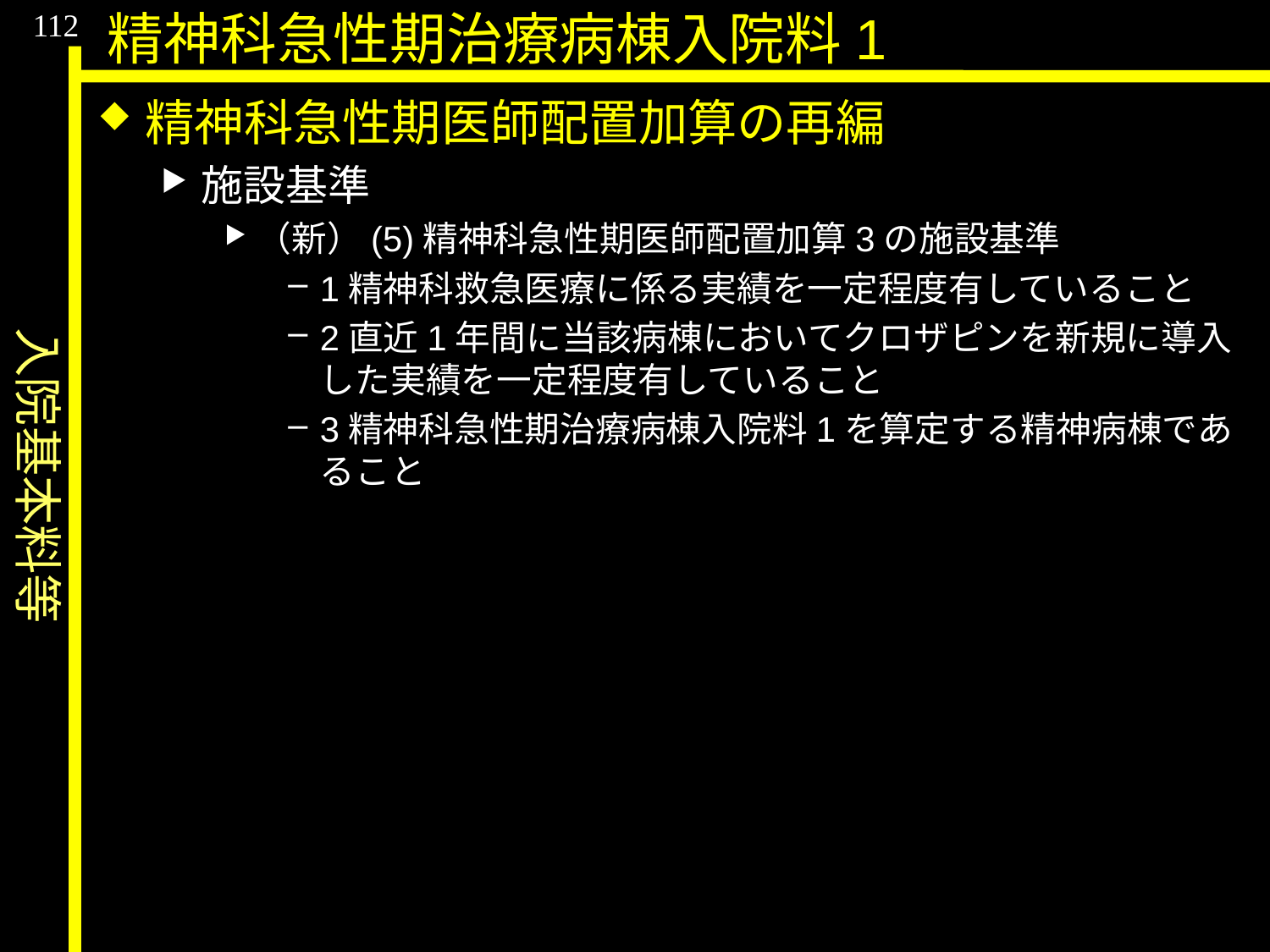

入院基本料等
112
精神科急性期治療病棟入院料1

精神科急性期医師配置加算の再編
施設基準
（新）(5)精神科急性期医師配置加算3の施設基準
1精神科救急医療に係る実績を一定程度有していること
2直近1年間に当該病棟においてクロザピンを新規に導入した実績を一定程度有していること
3精神科急性期治療病棟入院料1を算定する精神病棟であること